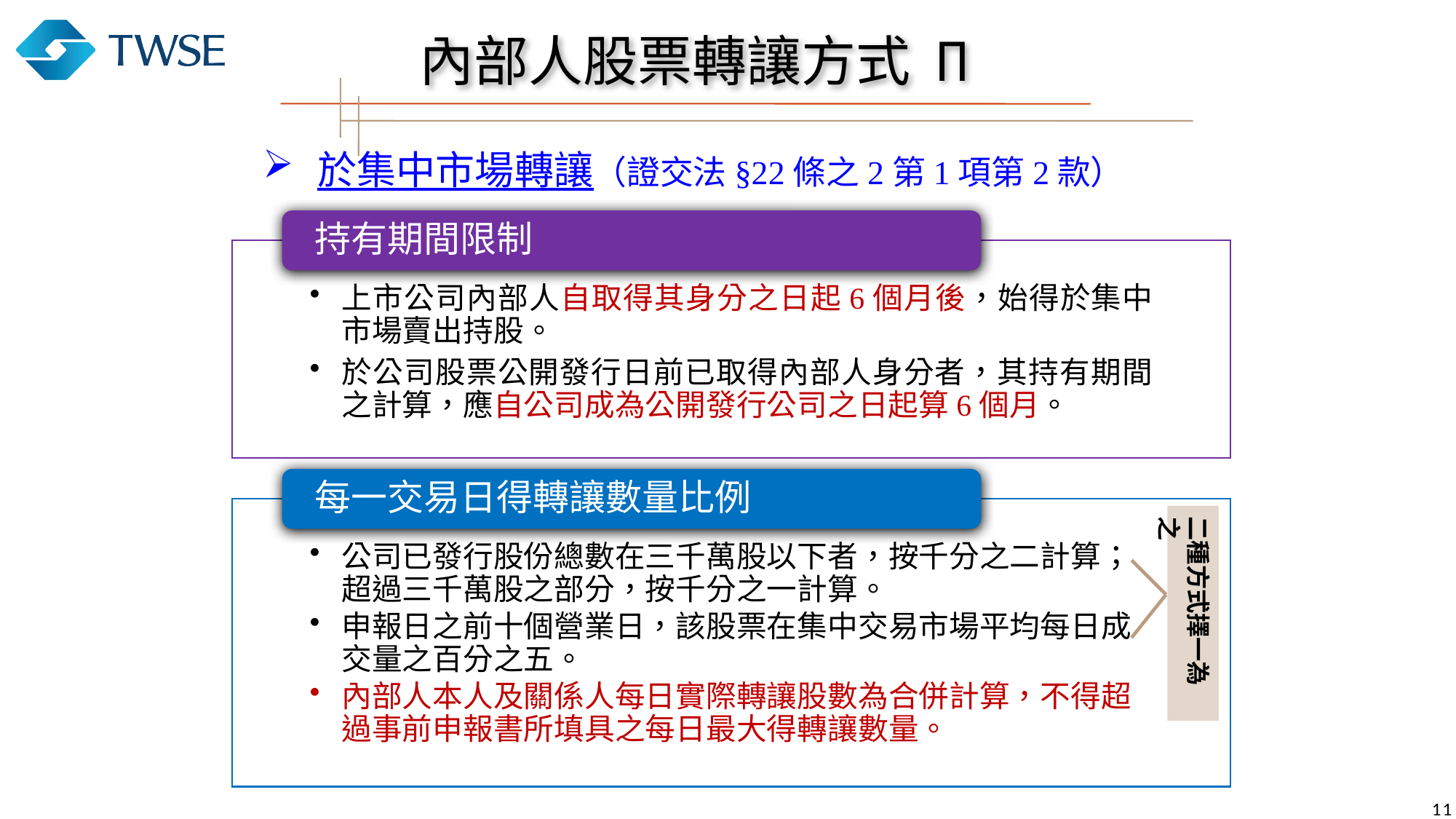

#
內部人股票轉讓方式 Π
於集中市場轉讓（證交法§22條之2第1項第2款）
上市公司內部人自取得其身分之日起6個月後，始得於集中市場賣出持股。
於公司股票公開發行日前已取得內部人身分者，其持有期間之計算，應自公司成為公開發行公司之日起算6個月。
持有期間限制
公司已發行股份總數在三千萬股以下者，按千分之二計算；超過三千萬股之部分，按千分之一計算。
申報日之前十個營業日，該股票在集中交易市場平均每日成交量之百分之五。
內部人本人及關係人每日實際轉讓股數為合併計算，不得超過事前申報書所填具之每日最大得轉讓數量。
每一交易日得轉讓數量比例
二種方式擇一為之
11